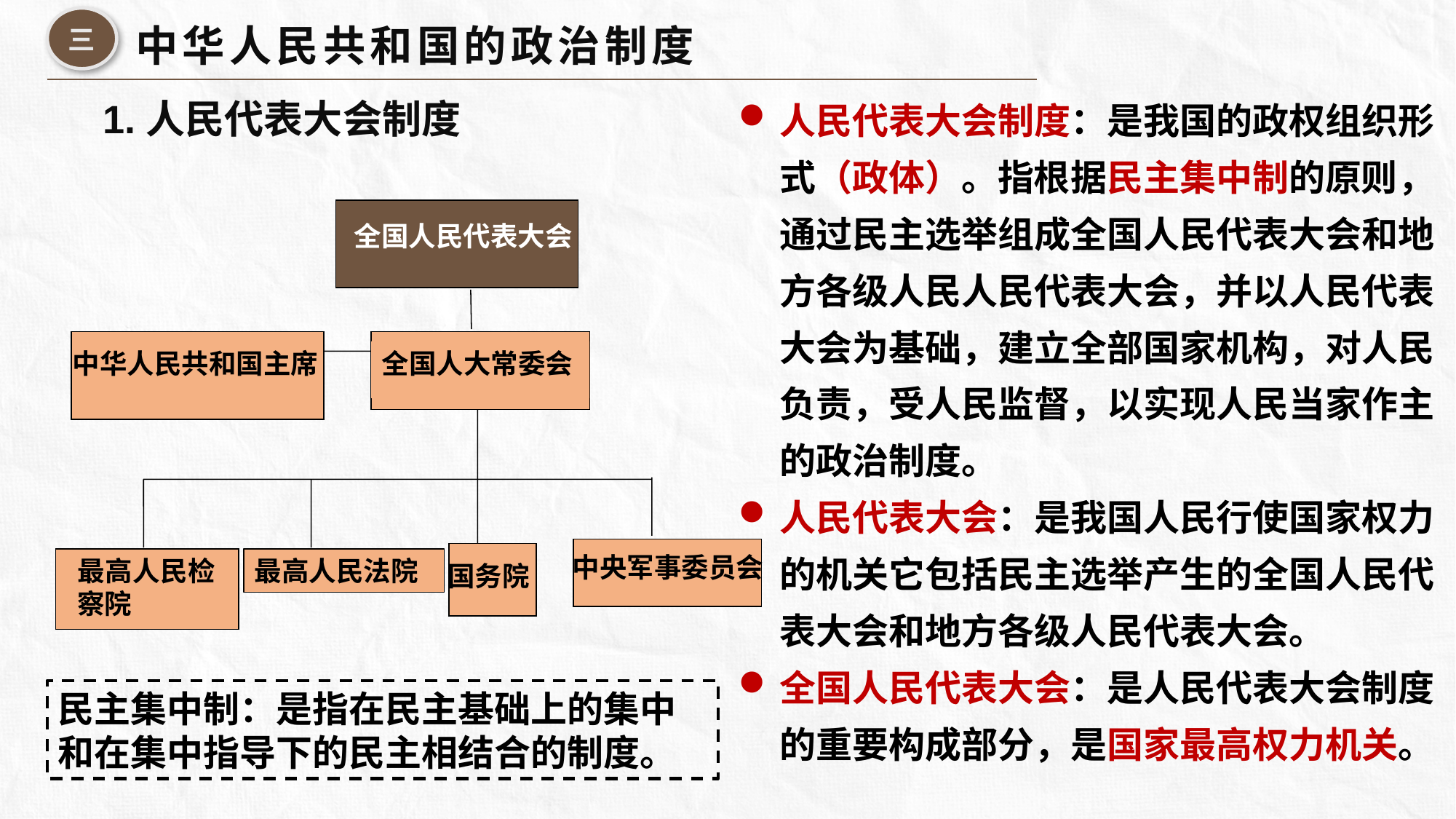

三
中华人民共和国的政治制度
人民代表大会制度：是我国的政权组织形式（政体）。指根据民主集中制的原则，通过民主选举组成全国人民代表大会和地方各级人民人民代表大会，并以人民代表大会为基础，建立全部国家机构，对人民负责，受人民监督，以实现人民当家作主的政治制度。
人民代表大会：是我国人民行使国家权力的机关它包括民主选举产生的全国人民代表大会和地方各级人民代表大会。
全国人民代表大会：是人民代表大会制度的重要构成部分，是国家最高权力机关。
1.人民代表大会制度

全国人民代表大会

中华人民共和国主席

全国人大常委会

国务院
中央军事委员会

最高人民检察院
最高人民法院
民主集中制：是指在民主基础上的集中和在集中指导下的民主相结合的制度。